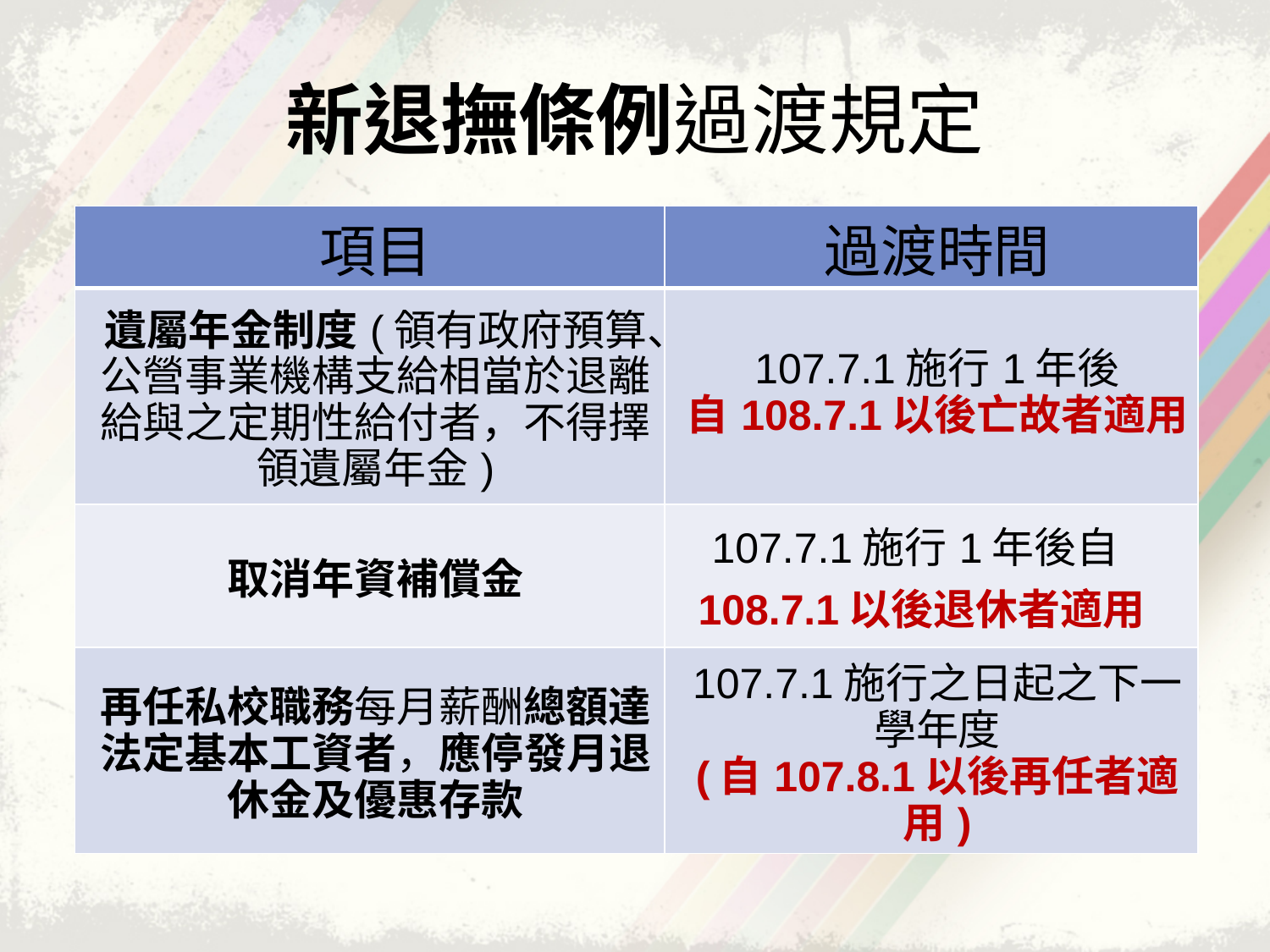

# 新退撫條例過渡規定
| 項目 | 過渡時間 |
| --- | --- |
| 遺屬年金制度(領有政府預算、 公營事業機構支給相當於退離 給與之定期性給付者，不得擇 領遺屬年金) | 107.7.1施行1年後 自108.7.1以後亡故者適用 |
| 取消年資補償金 | 107.7.1施行1年後自108.7.1以後退休者適用 |
| 再任私校職務每月薪酬總額達 法定基本工資者，應停發月退 休金及優惠存款 | 107.7.1施行之日起之下一 學年度 (自107.8.1以後再任者適用) |